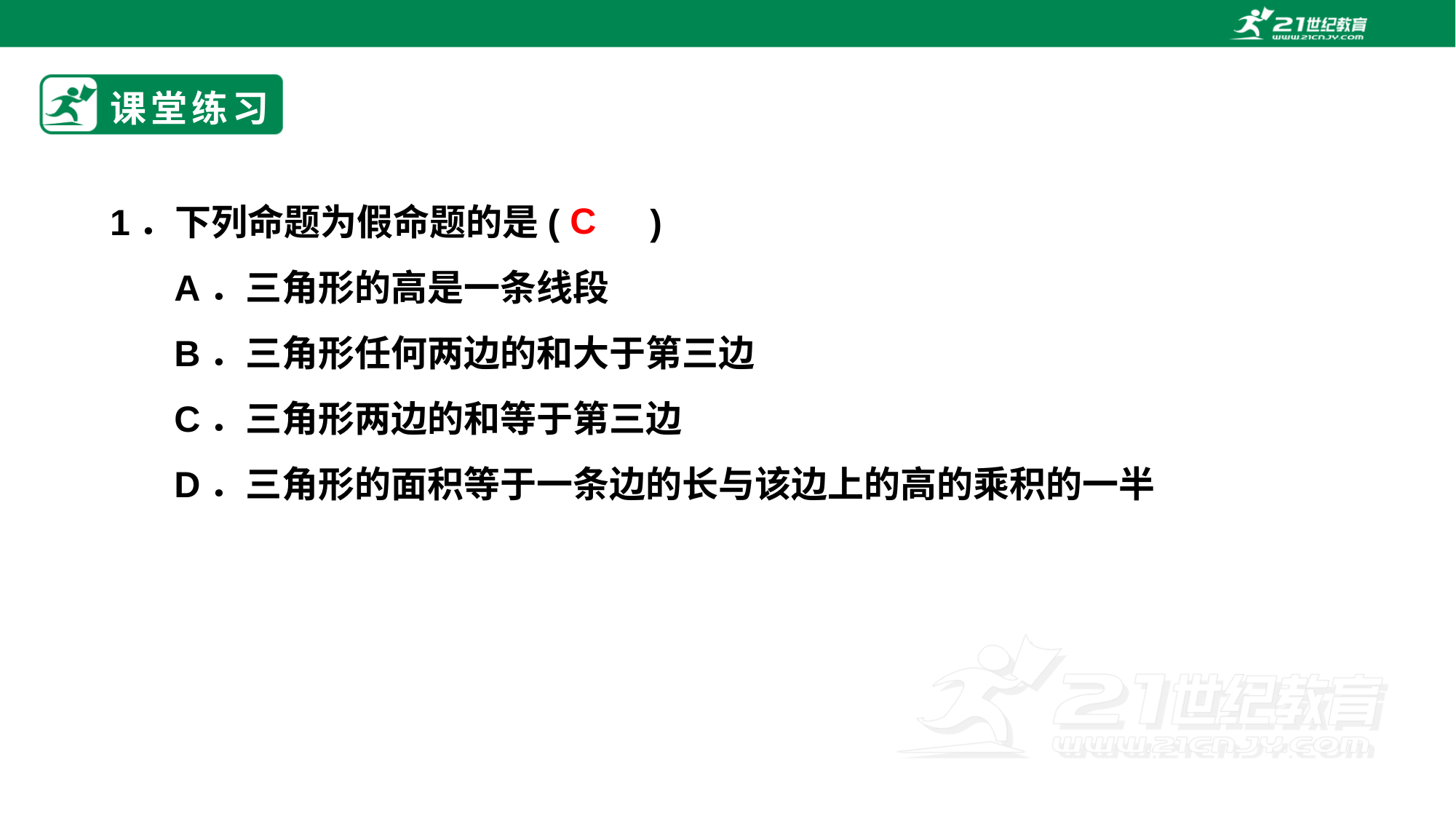

# 课堂练习
1．下列命题为假命题的是(　　)
A．三角形的高是一条线段
B．三角形任何两边的和大于第三边
C．三角形两边的和等于第三边
D．三角形的面积等于一条边的长与该边上的高的乘积的一半
C